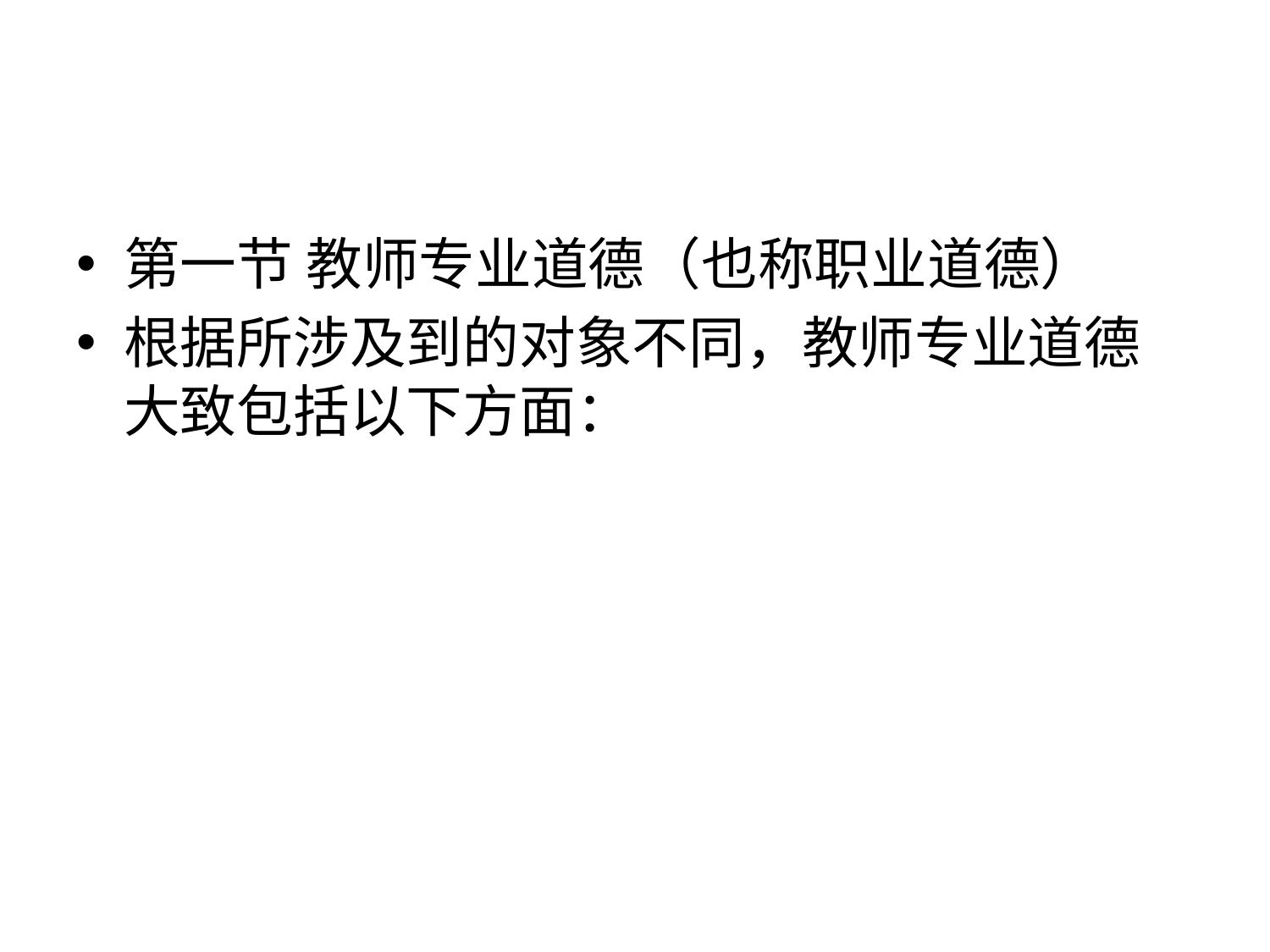

#
第一节 教师专业道德（也称职业道德）
根据所涉及到的对象不同，教师专业道德大致包括以下方面：